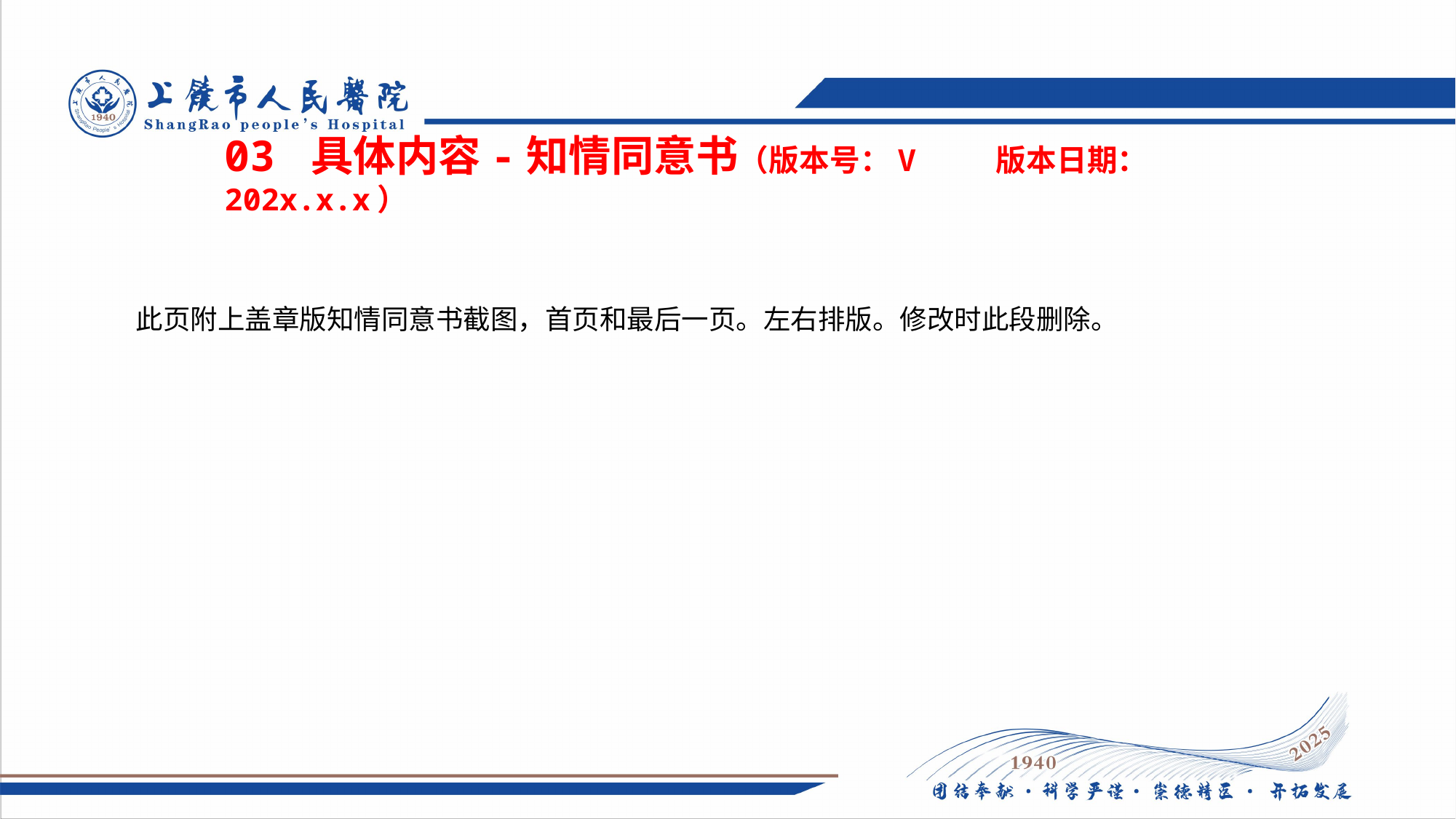

03 具体内容-知情同意书（版本号：V    版本日期：202x.x.x）
此页附上盖章版知情同意书截图，首页和最后一页。左右排版。修改时此段删除。